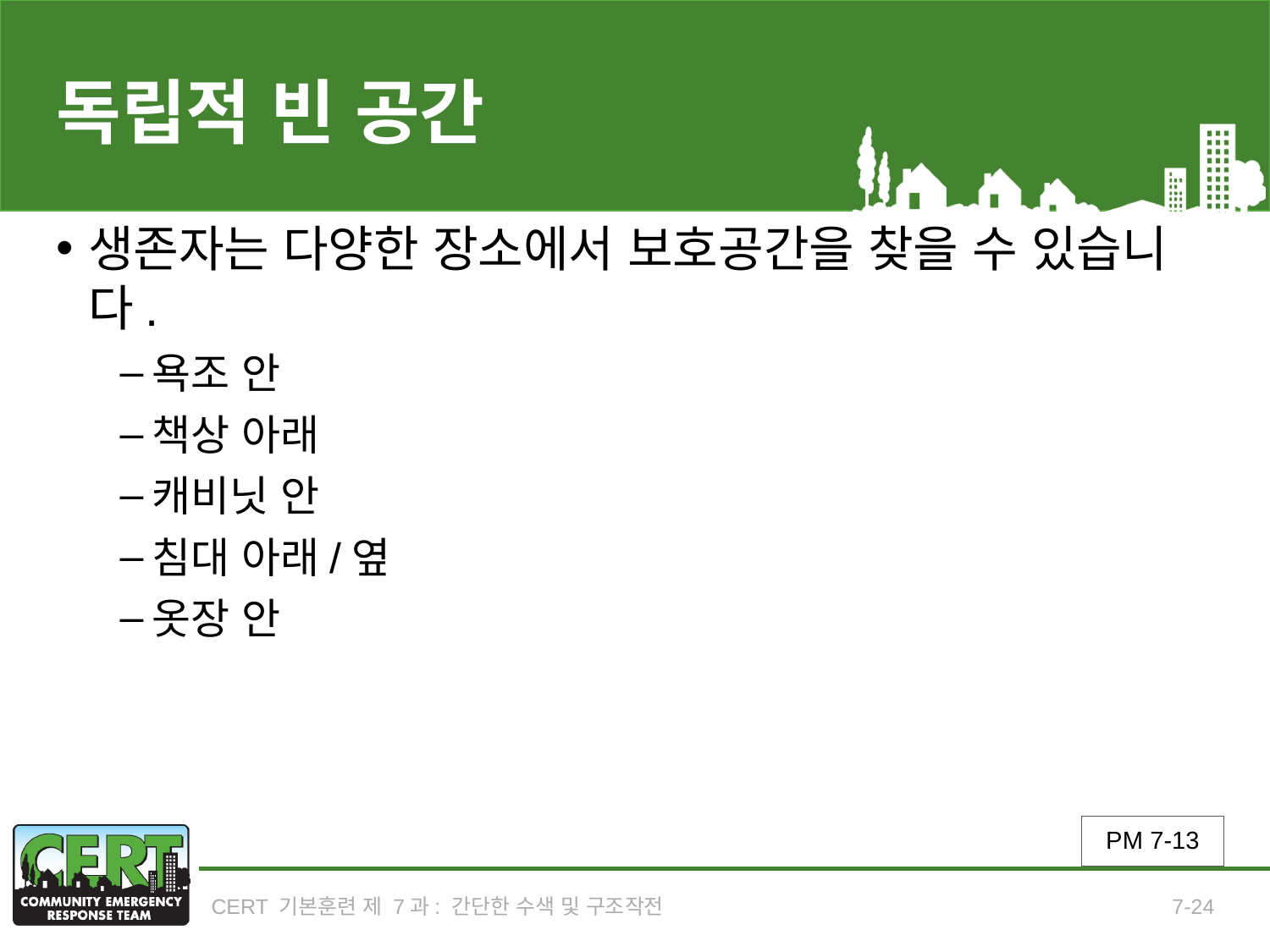

# 독립적 빈 공간
생존자는 다양한 장소에서 보호공간을 찾을 수 있습니다.
욕조 안
책상 아래
캐비닛 안
침대 아래/옆
옷장 안

PM 7-13
CERT 기본훈련 제 7과: 간단한 수색 및 구조작전
7-24